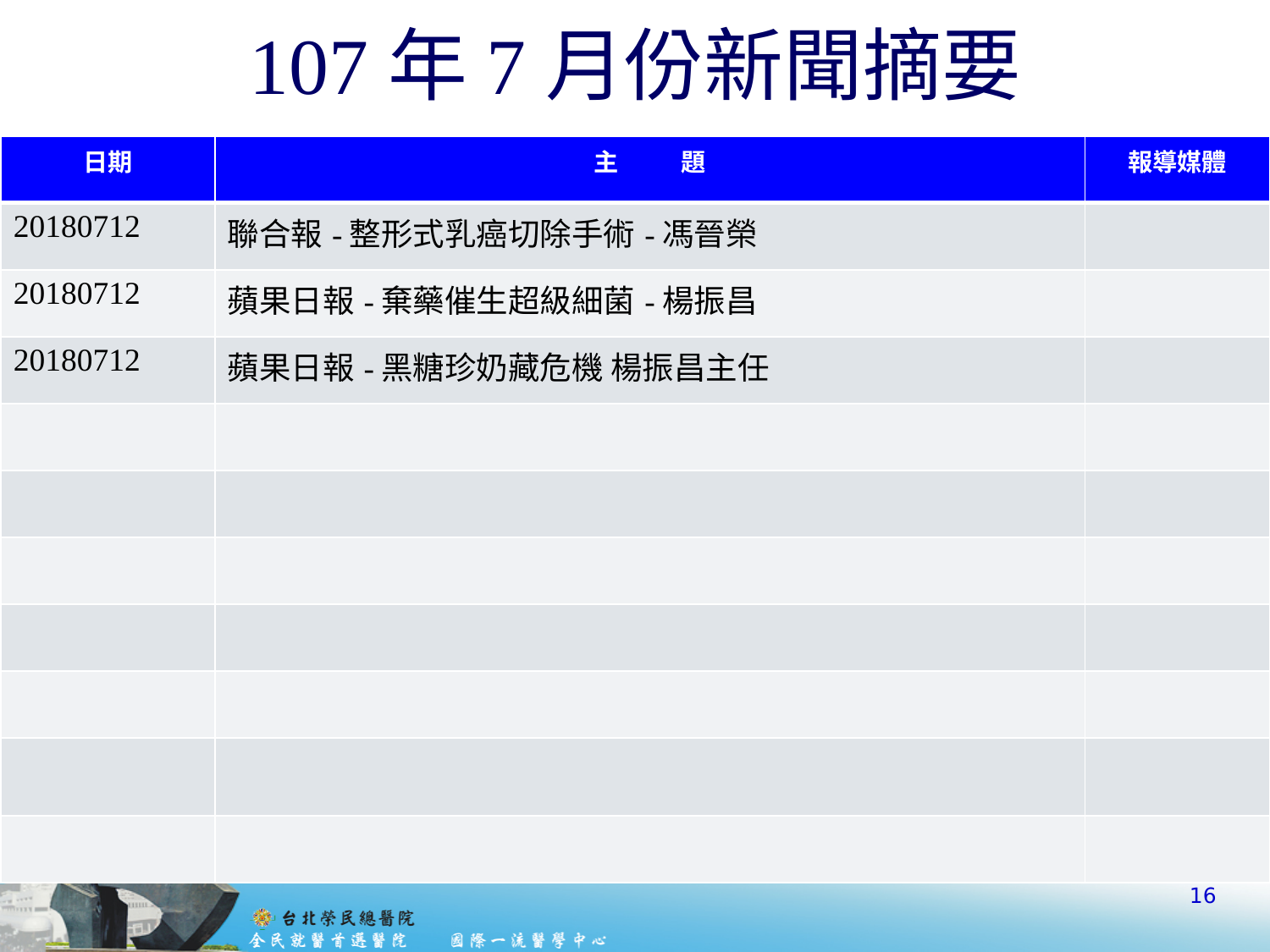

# 107年7月份新聞摘要
| 日期 | 主 題 | 報導媒體 |
| --- | --- | --- |
| 20180712 | 聯合報-整形式乳癌切除手術-馮晉榮 |  |
| 20180712 | 蘋果日報-棄藥催生超級細菌-楊振昌 |  |
| 20180712 | 蘋果日報-黑糖珍奶藏危機 楊振昌主任 |  |
|  |  |  |
|  |  |  |
|  |  |  |
|  |  |  |
|  |  |  |
|  |  |  |
|  |  |  |
16